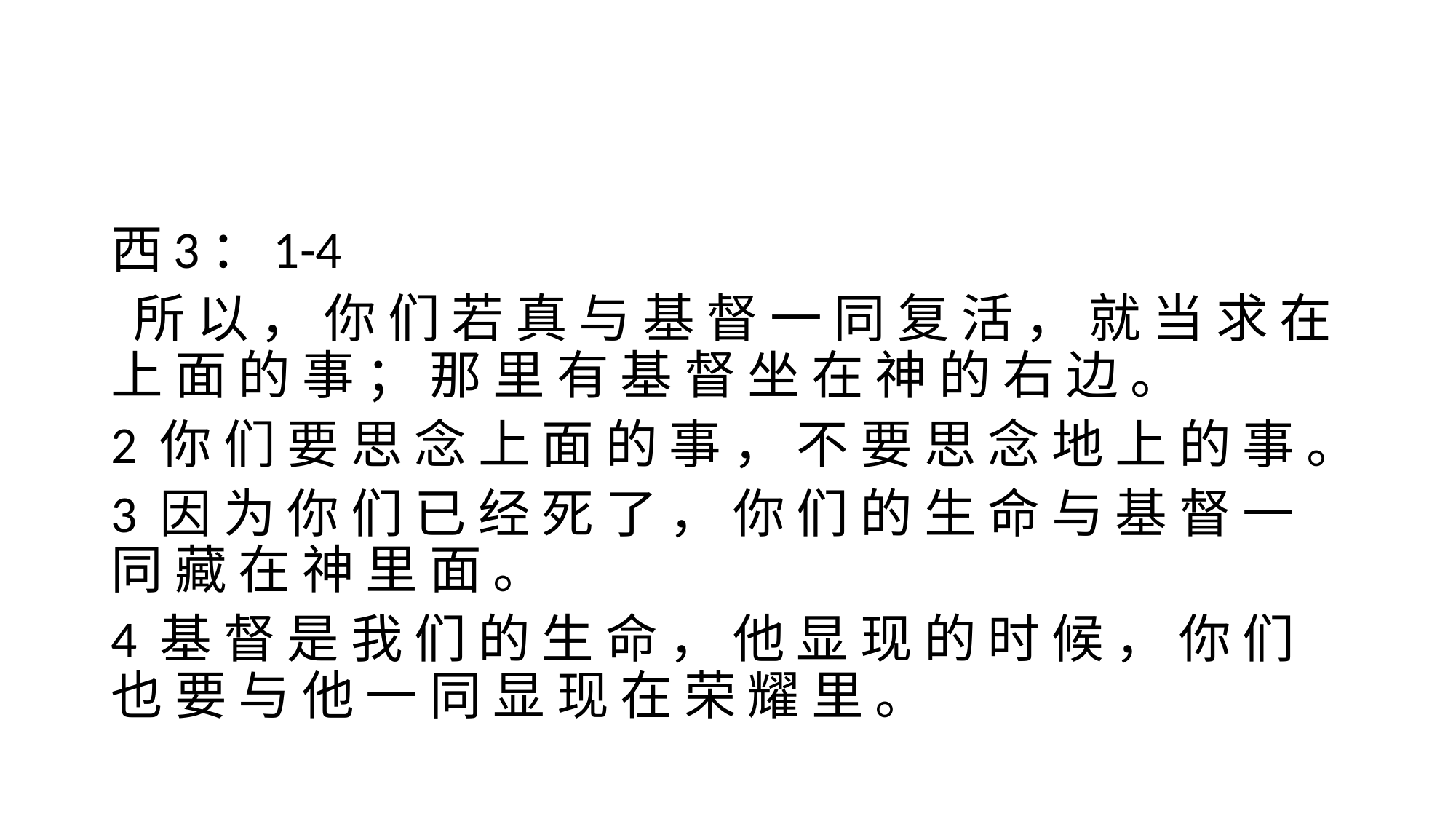

#
西3：1-4
 所 以 ， 你 们 若 真 与 基 督 一 同 复 活 ， 就 当 求 在 上 面 的 事 ； 那 里 有 基 督 坐 在 神 的 右 边 。
2 你 们 要 思 念 上 面 的 事 ， 不 要 思 念 地 上 的 事 。
3 因 为 你 们 已 经 死 了 ， 你 们 的 生 命 与 基 督 一 同 藏 在 神 里 面 。
4 基 督 是 我 们 的 生 命 ， 他 显 现 的 时 候 ， 你 们 也 要 与 他 一 同 显 现 在 荣 耀 里 。